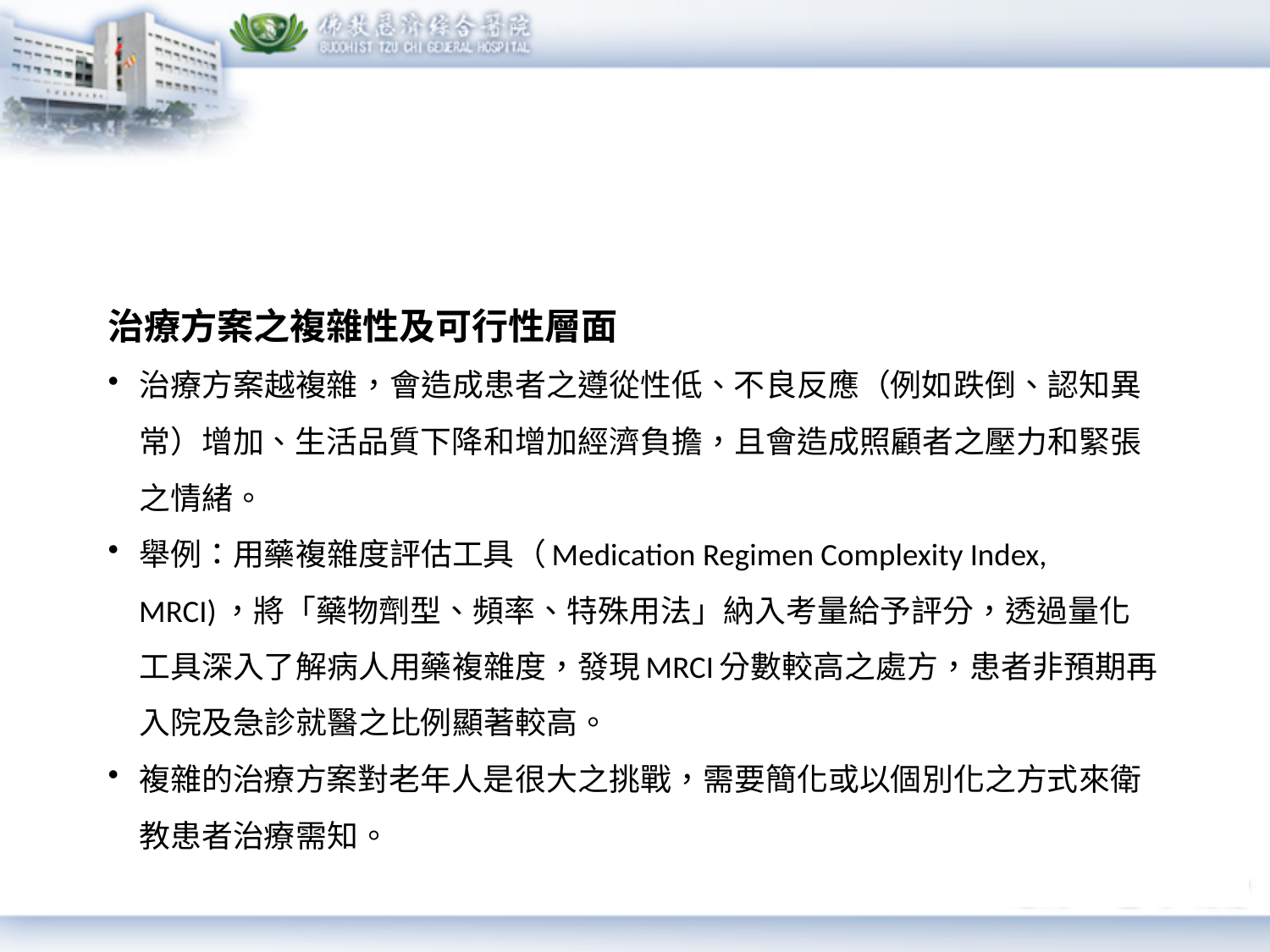

#
治療方案之複雜性及可行性層面
治療方案越複雜，會造成患者之遵從性低、不良反應（例如跌倒、認知異常）增加、生活品質下降和增加經濟負擔，且會造成照顧者之壓力和緊張之情緒。
舉例：用藥複雜度評估工具（Medication Regimen Complexity Index, MRCI)，將「藥物劑型、頻率、特殊用法」納入考量給予評分，透過量化工具深入了解病人用藥複雜度，發現MRCI分數較高之處方，患者非預期再入院及急診就醫之比例顯著較高。
複雜的治療方案對老年人是很大之挑戰，需要簡化或以個別化之方式來衛教患者治療需知。